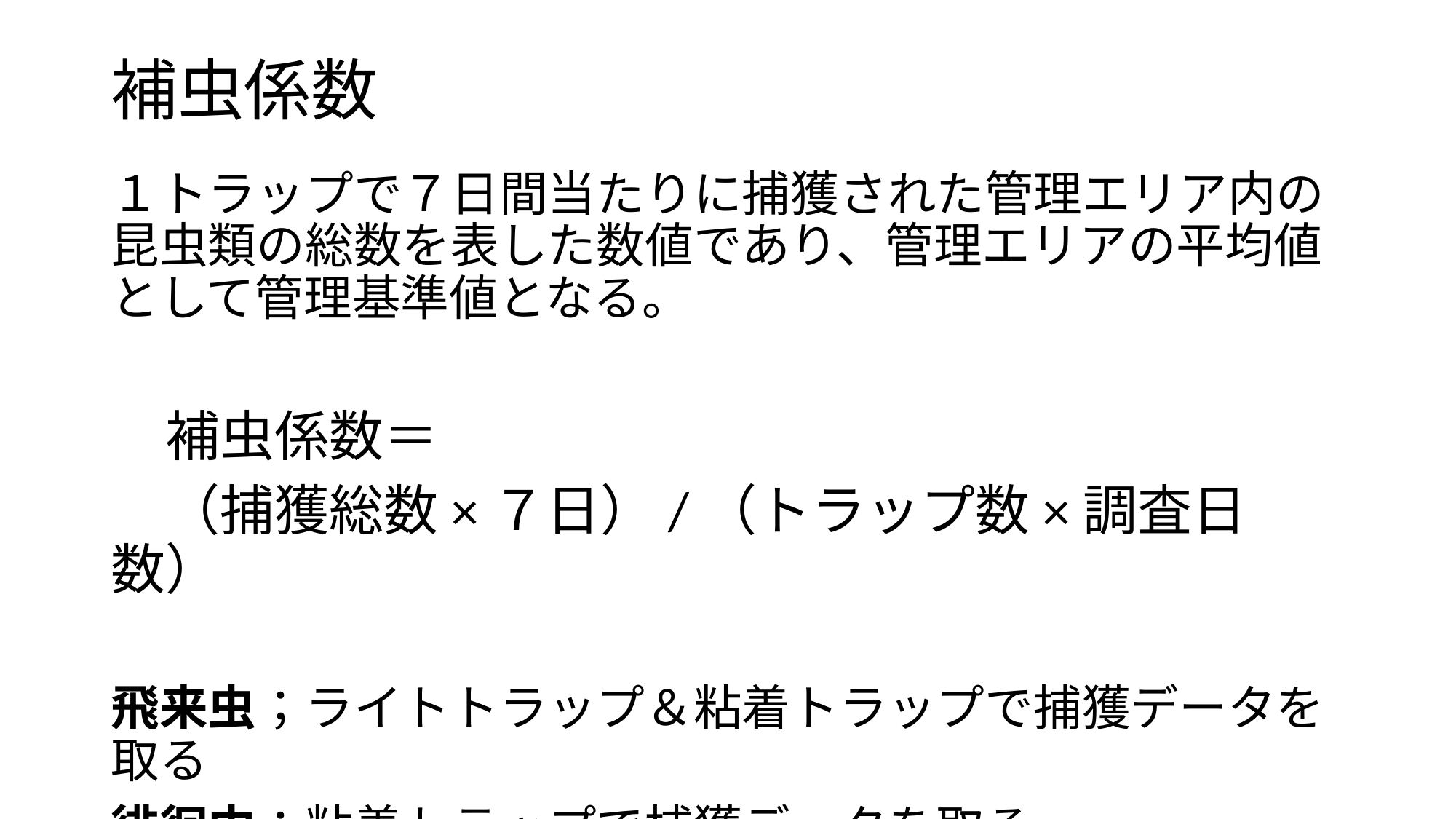

# 補虫係数
１トラップで７日間当たりに捕獲された管理エリア内の昆虫類の総数を表した数値であり、管理エリアの平均値として管理基準値となる。

　補虫係数＝
　（捕獲総数×７日）/（トラップ数×調査日数）

飛来虫；ライトトラップ＆粘着トラップで捕獲データを取る
徘徊中；粘着トラップで捕獲データを取る